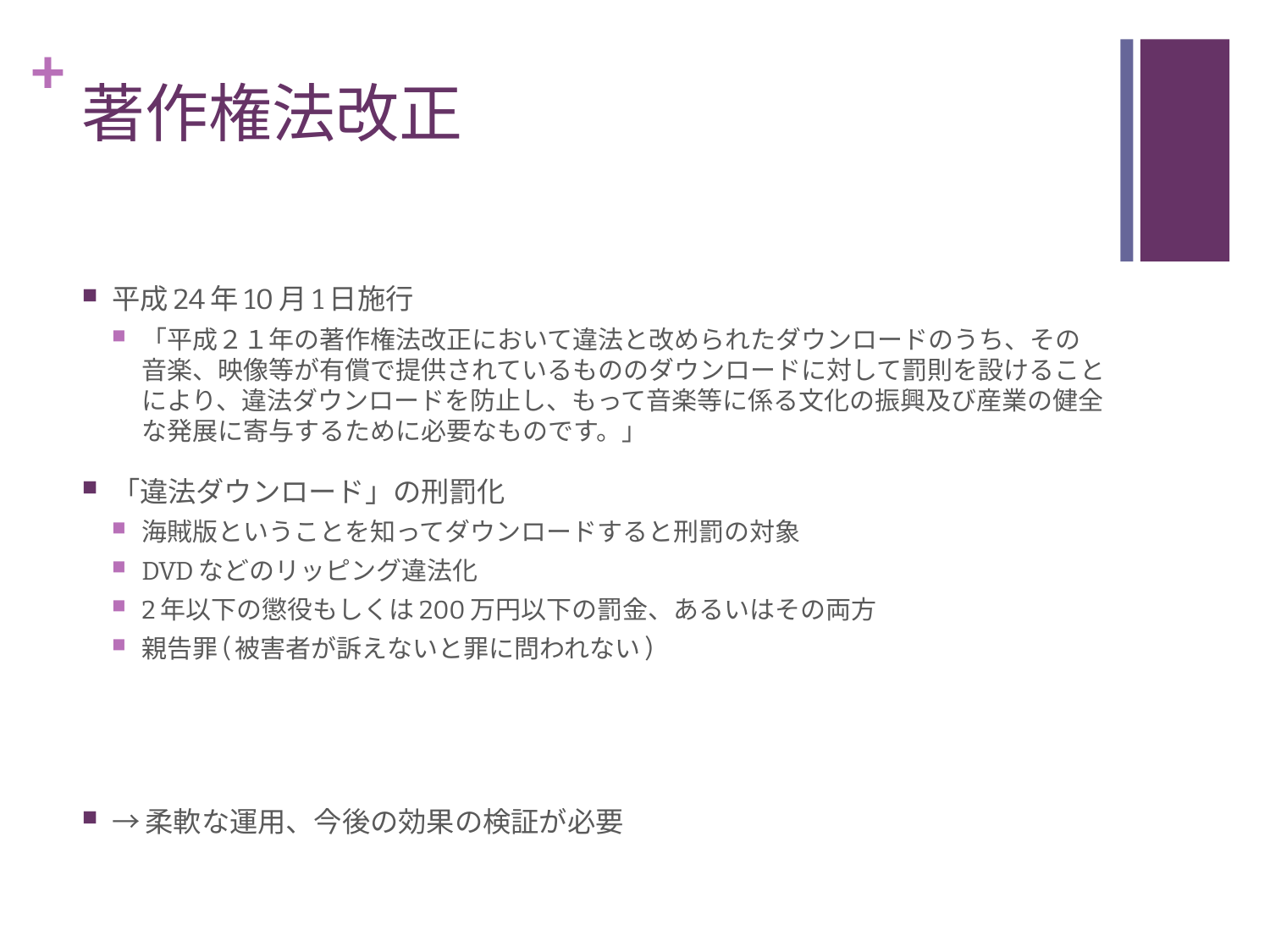

# 著作権法改正
平成24年10月1日施行
「平成２１年の著作権法改正において違法と改められたダウンロードのうち、その音楽、映像等が有償で提供されているもののダウンロードに対して罰則を設けることにより、違法ダウンロードを防止し、もって音楽等に係る文化の振興及び産業の健全な発展に寄与するために必要なものです。」
「違法ダウンロード」の刑罰化
海賊版ということを知ってダウンロードすると刑罰の対象
DVDなどのリッピング違法化
2年以下の懲役もしくは200万円以下の罰金、あるいはその両方
親告罪(被害者が訴えないと罪に問われない)

→柔軟な運用、今後の効果の検証が必要